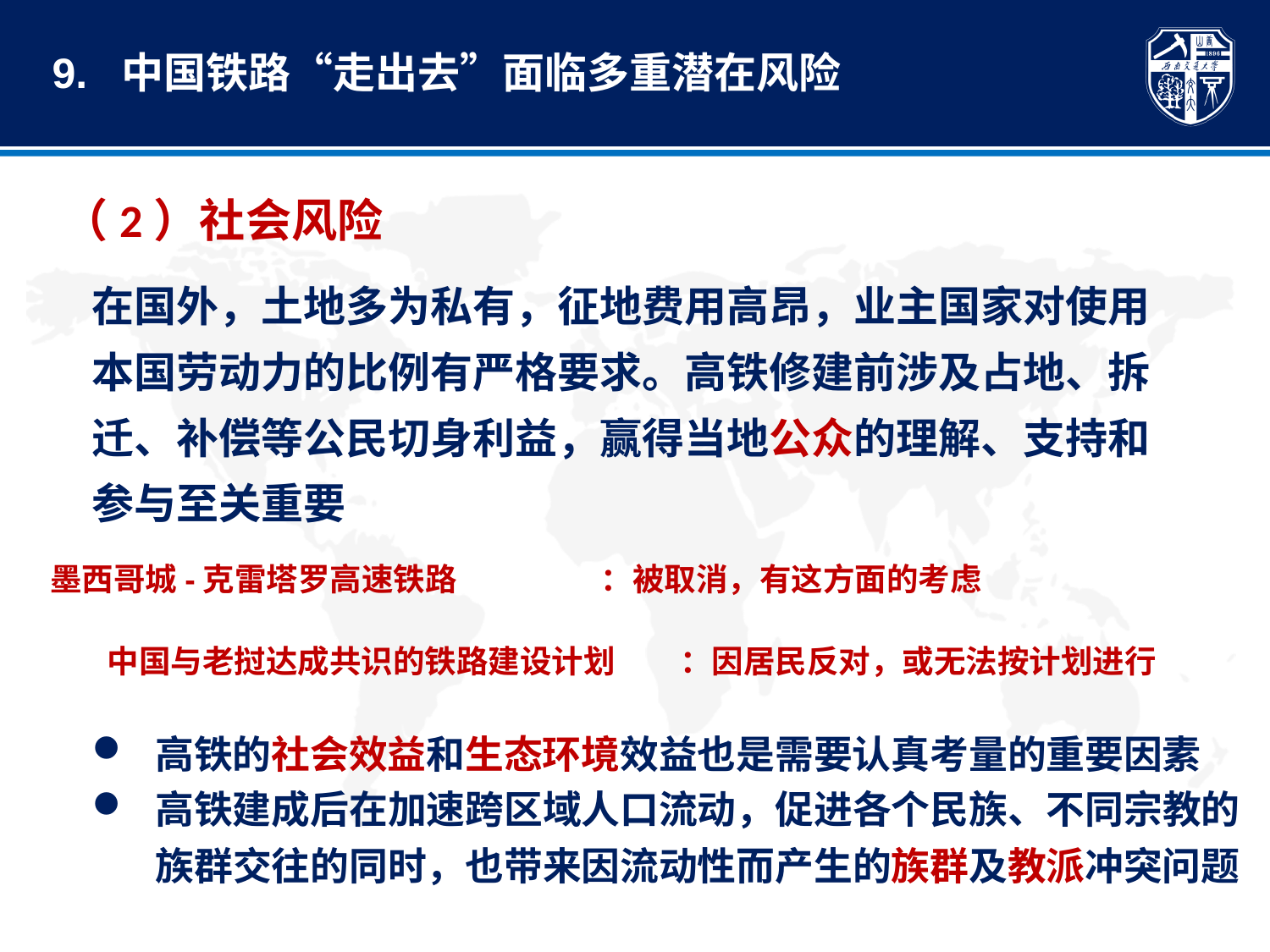

9.  中国铁路“走出去”面临多重潜在风险
（2）社会风险
在国外，土地多为私有，征地费用高昂，业主国家对使用本国劳动力的比例有严格要求。高铁修建前涉及占地、拆迁、补偿等公民切身利益，赢得当地公众的理解、支持和参与至关重要
墨西哥城-克雷塔罗高速铁路                    ：被取消，有这方面的考虑
中国与老挝达成共识的铁路建设计划         ：因居民反对，或无法按计划进行
高铁的社会效益和生态环境效益也是需要认真考量的重要因素
高铁建成后在加速跨区域人口流动，促进各个民族、不同宗教的族群交往的同时，也带来因流动性而产生的族群及教派冲突问题